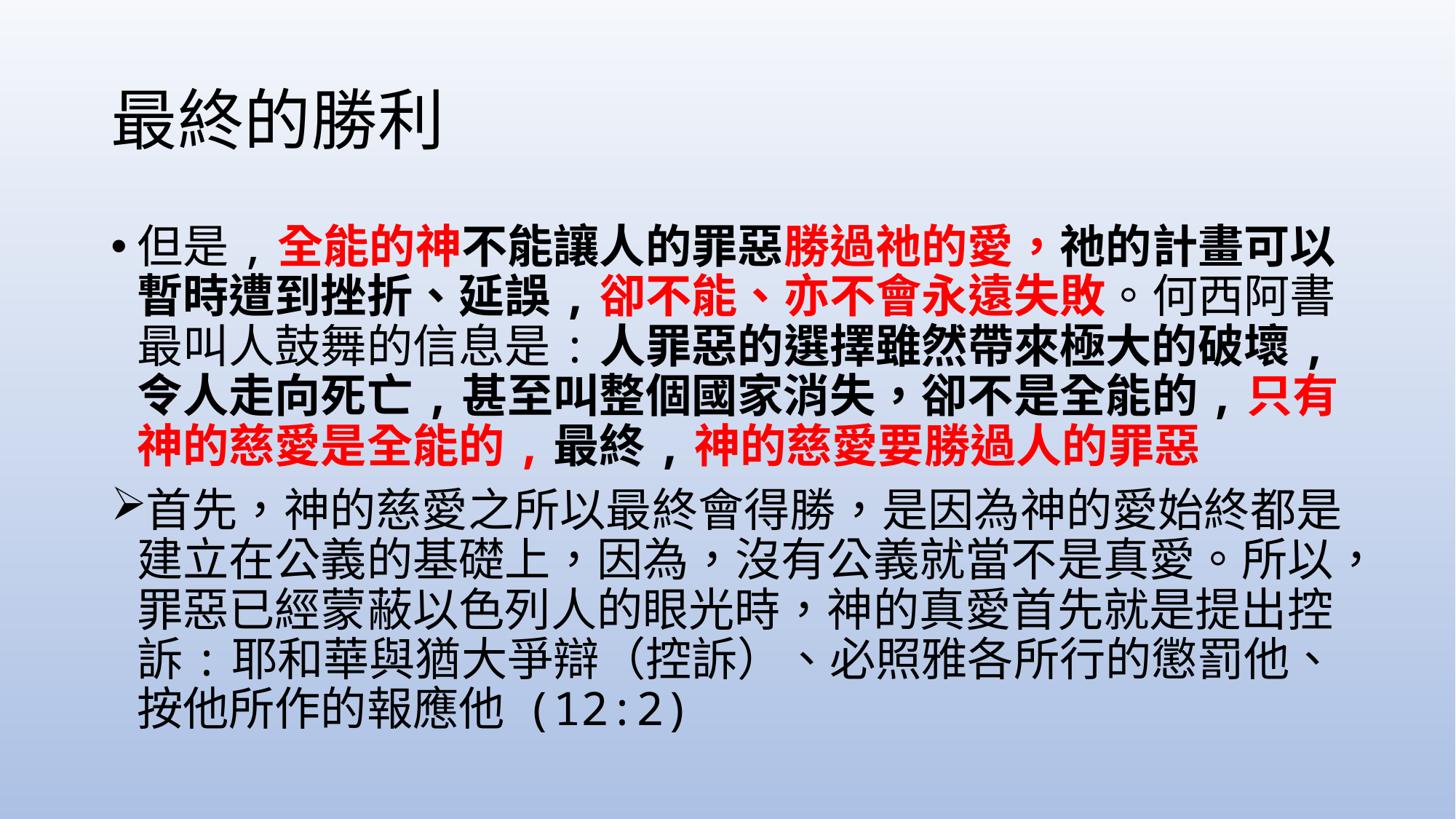

# 最終的勝利
但是,全能的神不能讓人的罪惡勝過祂的愛，祂的計畫可以暫時遭到挫折、延誤,卻不能、亦不會永遠失敗。何西阿書最叫人鼓舞的信息是:人罪惡的選擇雖然帶來極大的破壞,令人走向死亡,甚至叫整個國家消失，卻不是全能的,只有神的慈愛是全能的,最終,神的慈愛要勝過人的罪惡
首先，神的慈愛之所以最終會得勝，是因為神的愛始終都是建立在公義的基礎上，因為，沒有公義就當不是真愛。所以，罪惡已經蒙蔽以色列人的眼光時，神的真愛首先就是提出控訴:耶和華與猶大爭辯（控訴）、必照雅各所行的懲罰他、按他所作的報應他 (12:2)